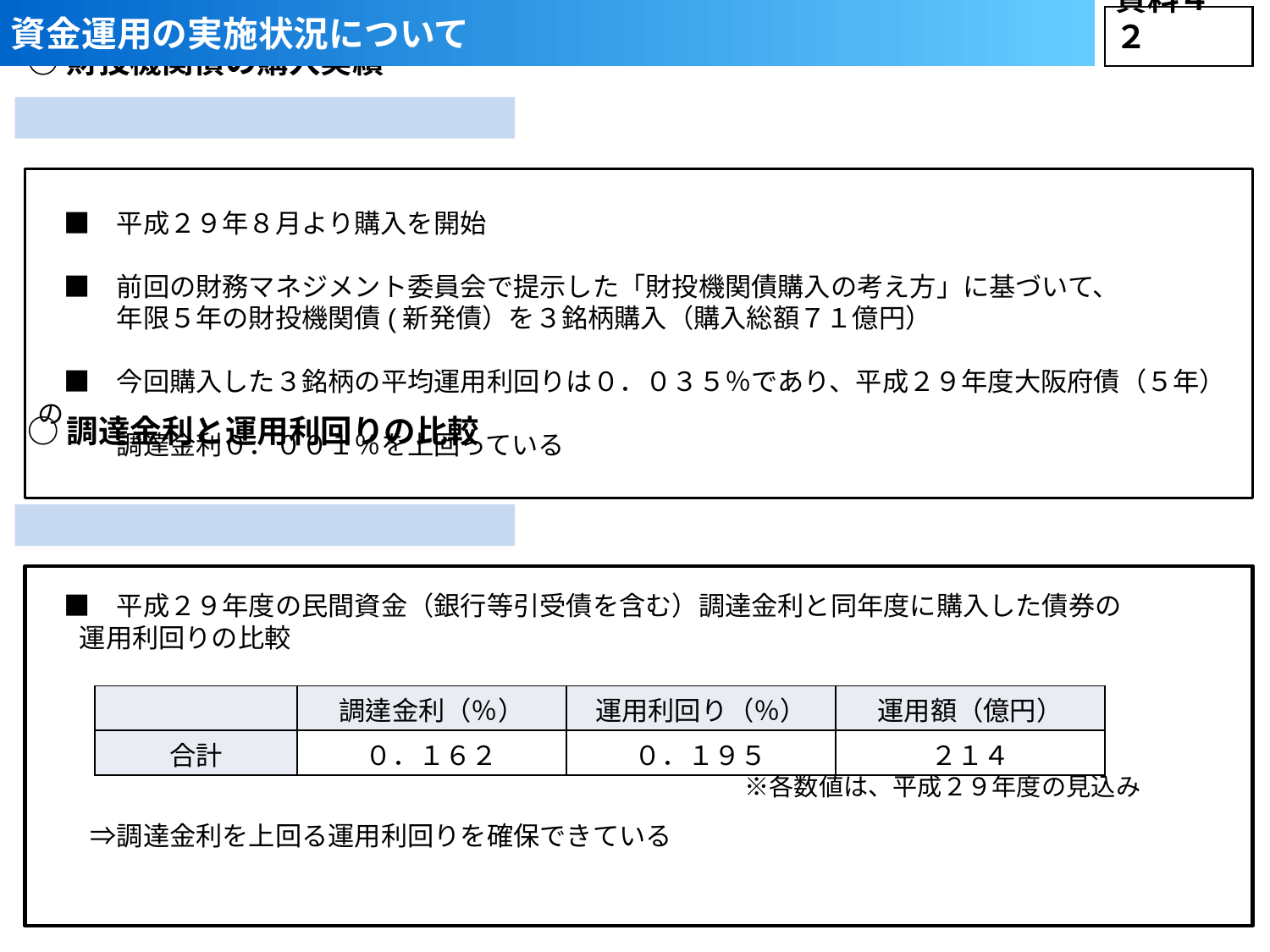

資金運用の実施状況について
資料４－２
○財投機関債の購入実績

　■　平成２９年８月より購入を開始

　■　前回の財務マネジメント委員会で提示した「財投機関債購入の考え方」に基づいて、
　　　年限５年の財投機関債(新発債）を３銘柄購入（購入総額７１億円）

　■　今回購入した３銘柄の平均運用利回りは０．０３５％であり、平成２９年度大阪府債（５年）の
　　　調達金利０．００１％を上回っている

○調達金利と運用利回りの比較

　■　平成２９年度の民間資金（銀行等引受債を含む）調達金利と同年度に購入した債券の
      運用利回りの比較
|  | 調達金利（％） | 運用利回り（％） | 運用額（億円） |
| --- | --- | --- | --- |
| 合計 | ０．１６２ | ０．１９５ | ２１４ |
　※各数値は、平成２９年度の見込み
　　⇒調達金利を上回る運用利回りを確保できている